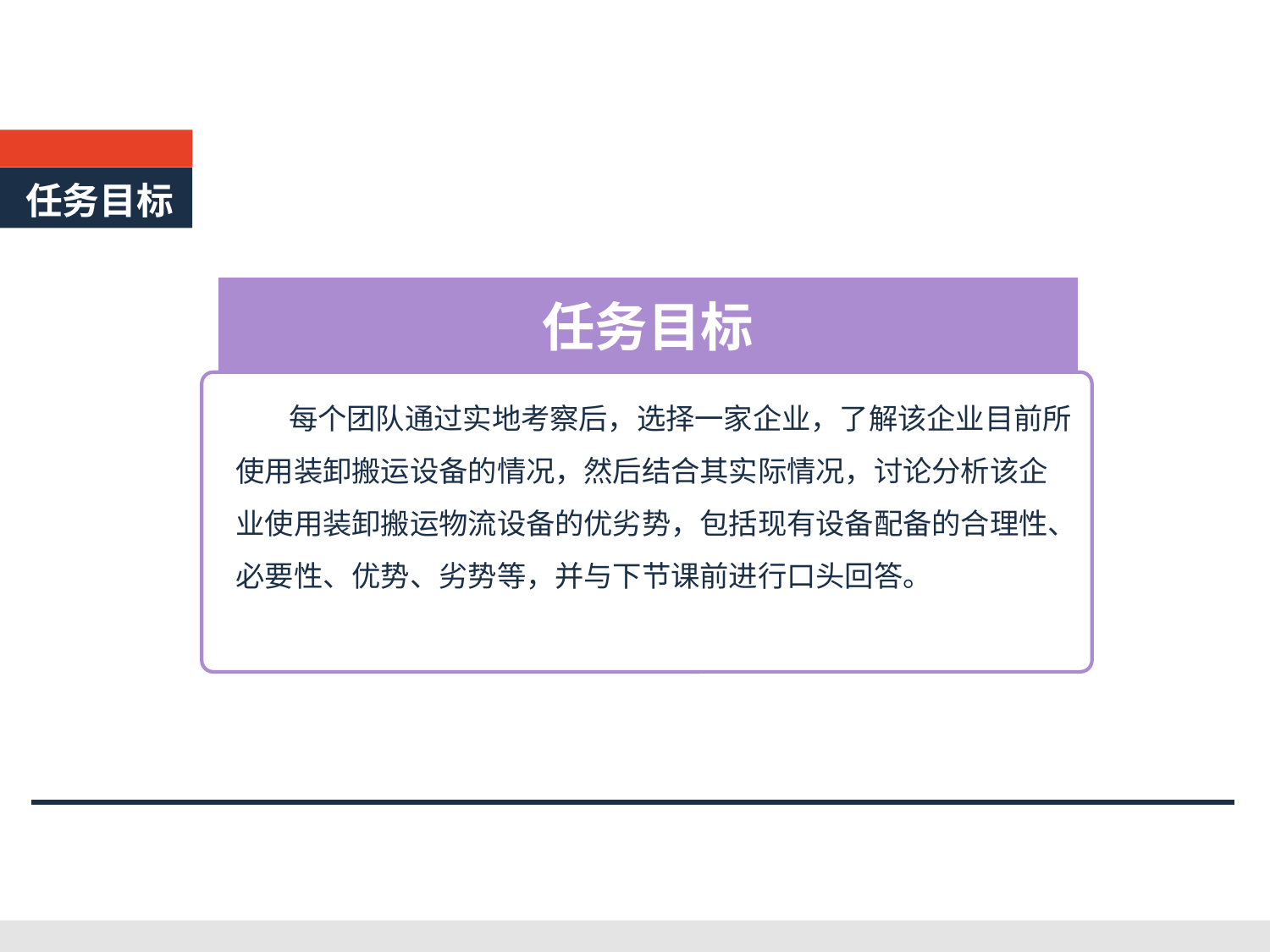

任务目标
任务目标

       每个团队通过实地考察后，选择一家企业，了解该企业目前所使用装卸搬运设备的情况，然后结合其实际情况，讨论分析该企业使用装卸搬运物流设备的优劣势，包括现有设备配备的合理性、必要性、优势、劣势等，并与下节课前进行口头回答。